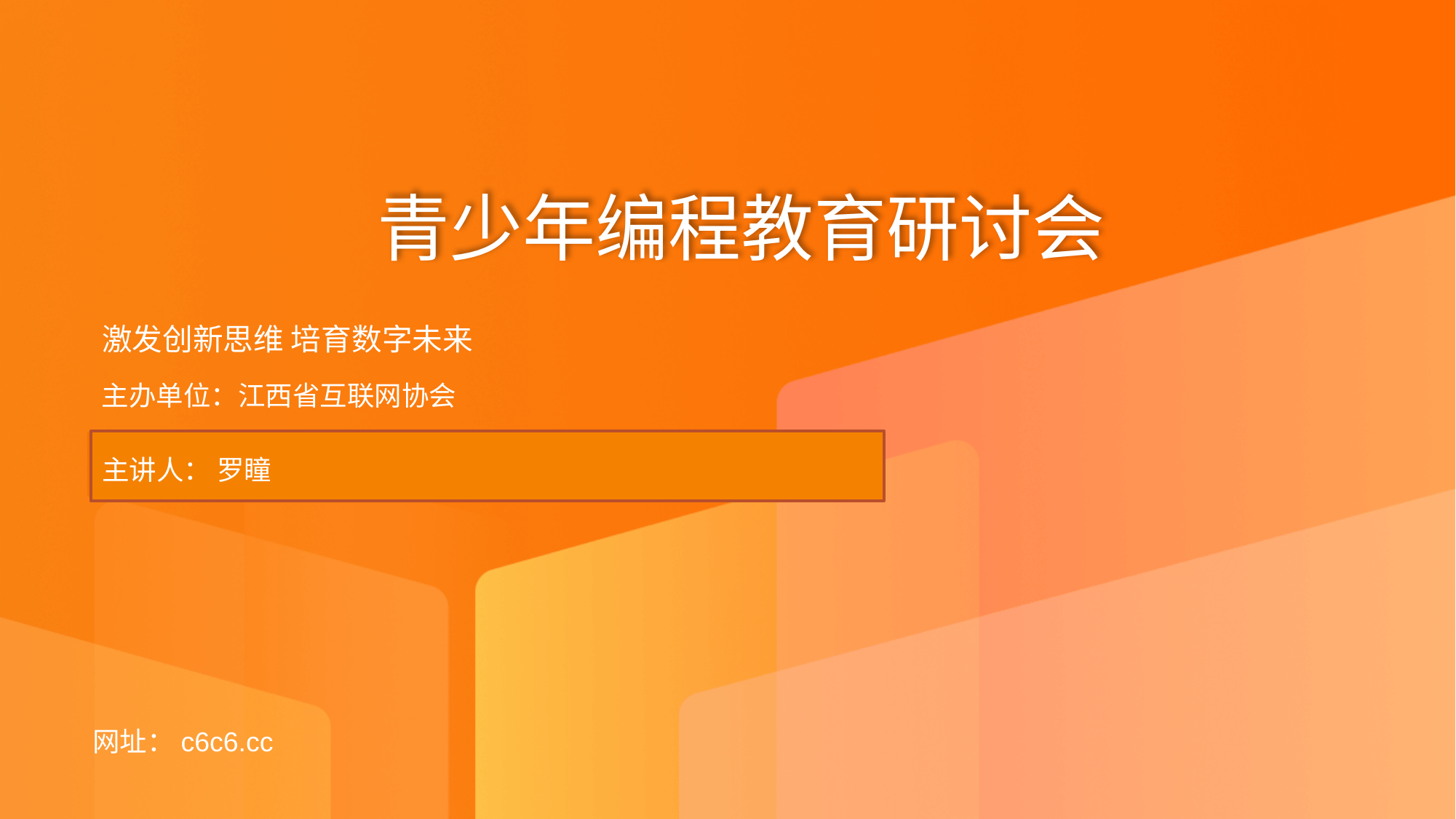

青少年编程教育研讨会
激发创新思维 培育数字未来
主办单位：江西省互联网协会

汇报人：文小库
2025-04-15
主讲人： 罗瞳
网址：c6c6.cc